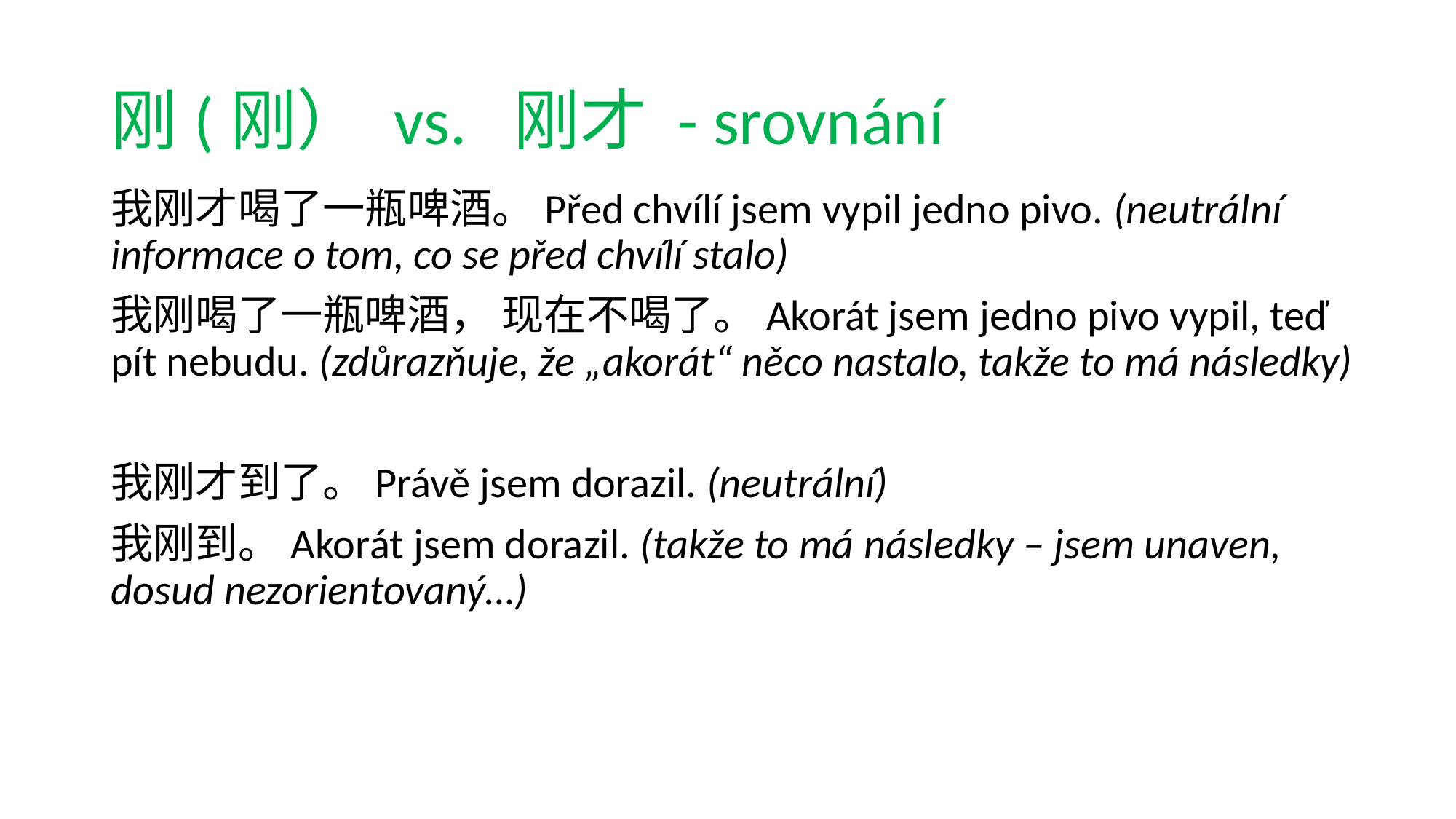

# 刚(刚） vs.  刚才 - srovnání
我刚才喝了一瓶啤酒。Před chvílí jsem vypil jedno pivo. (neutrální informace o tom, co se před chvílí stalo)
我刚喝了一瓶啤酒， 现在不喝了。Akorát jsem jedno pivo vypil, teď pít nebudu. (zdůrazňuje, že „akorát“ něco nastalo, takže to má následky)

我刚才到了。Právě jsem dorazil. (neutrální)
我刚到。Akorát jsem dorazil. (takže to má následky – jsem unaven, dosud nezorientovaný…)